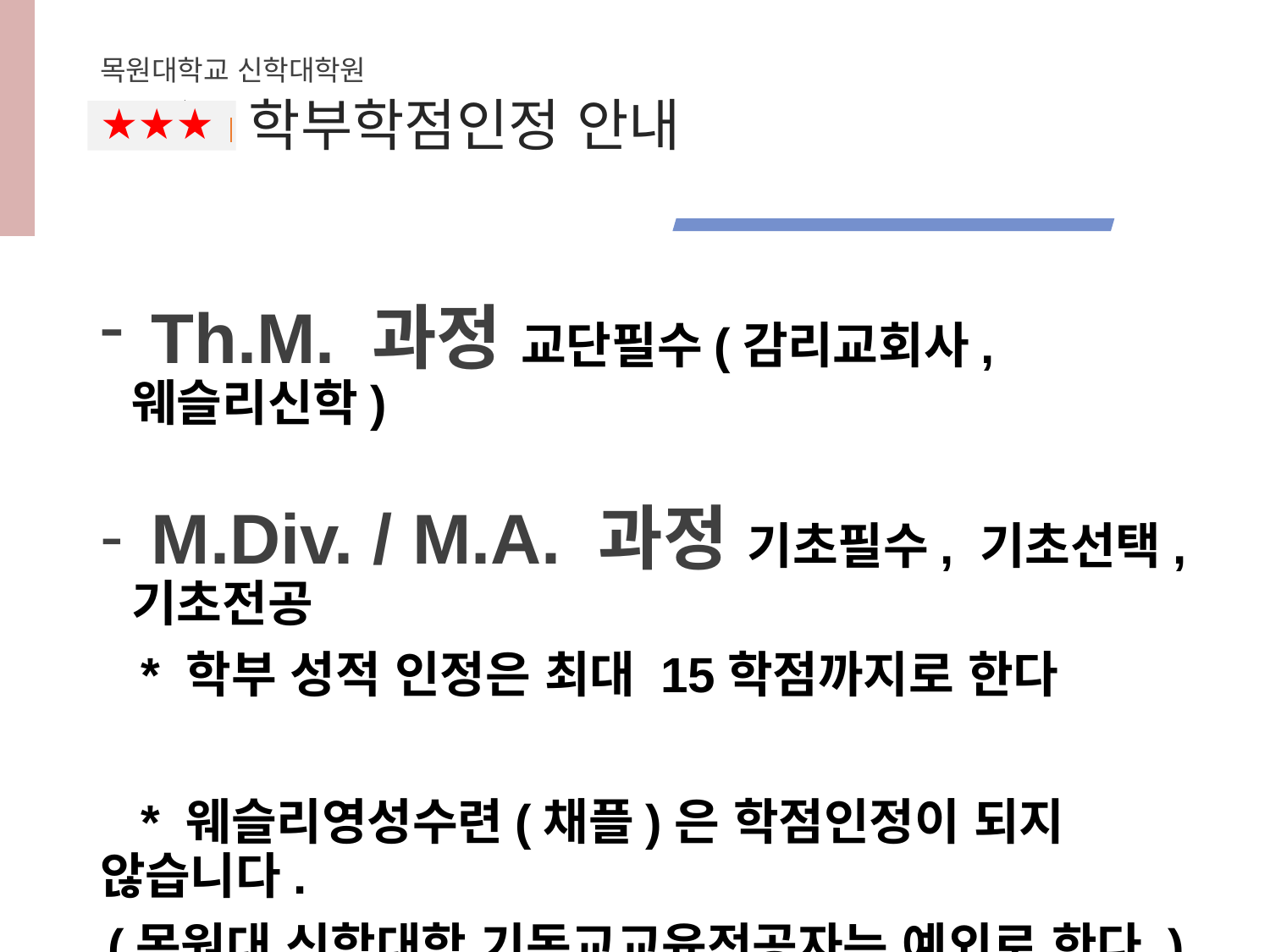

목원대학교 신학대학원
★★★
학부학점인정 안내
 Th.M. 과정 교단필수(감리교회사, 웨슬리신학)

 M.Div. / M.A. 과정 기초필수, 기초선택, 기초전공
   * 학부 성적 인정은 최대 15학점까지로 한다

   * 웨슬리영성수련(채플)은 학점인정이 되지 않습니다.
(목원대 신학대학 기독교교육전공자는 예외로 한다.)